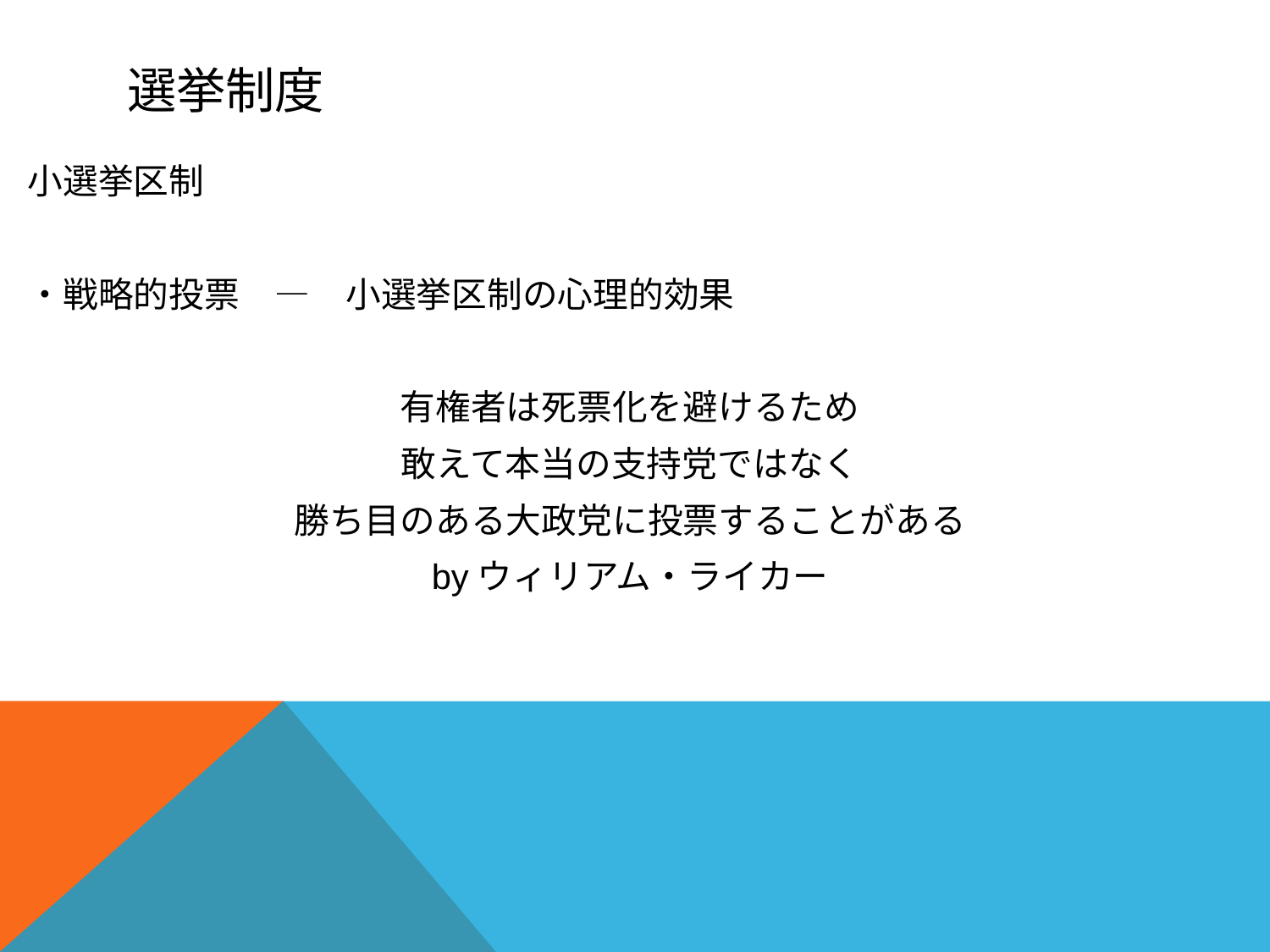

# 選挙制度
小選挙区制

・戦略的投票　―　小選挙区制の心理的効果

有権者は死票化を避けるため
敢えて本当の支持党ではなく
勝ち目のある大政党に投票することがある
byウィリアム・ライカー